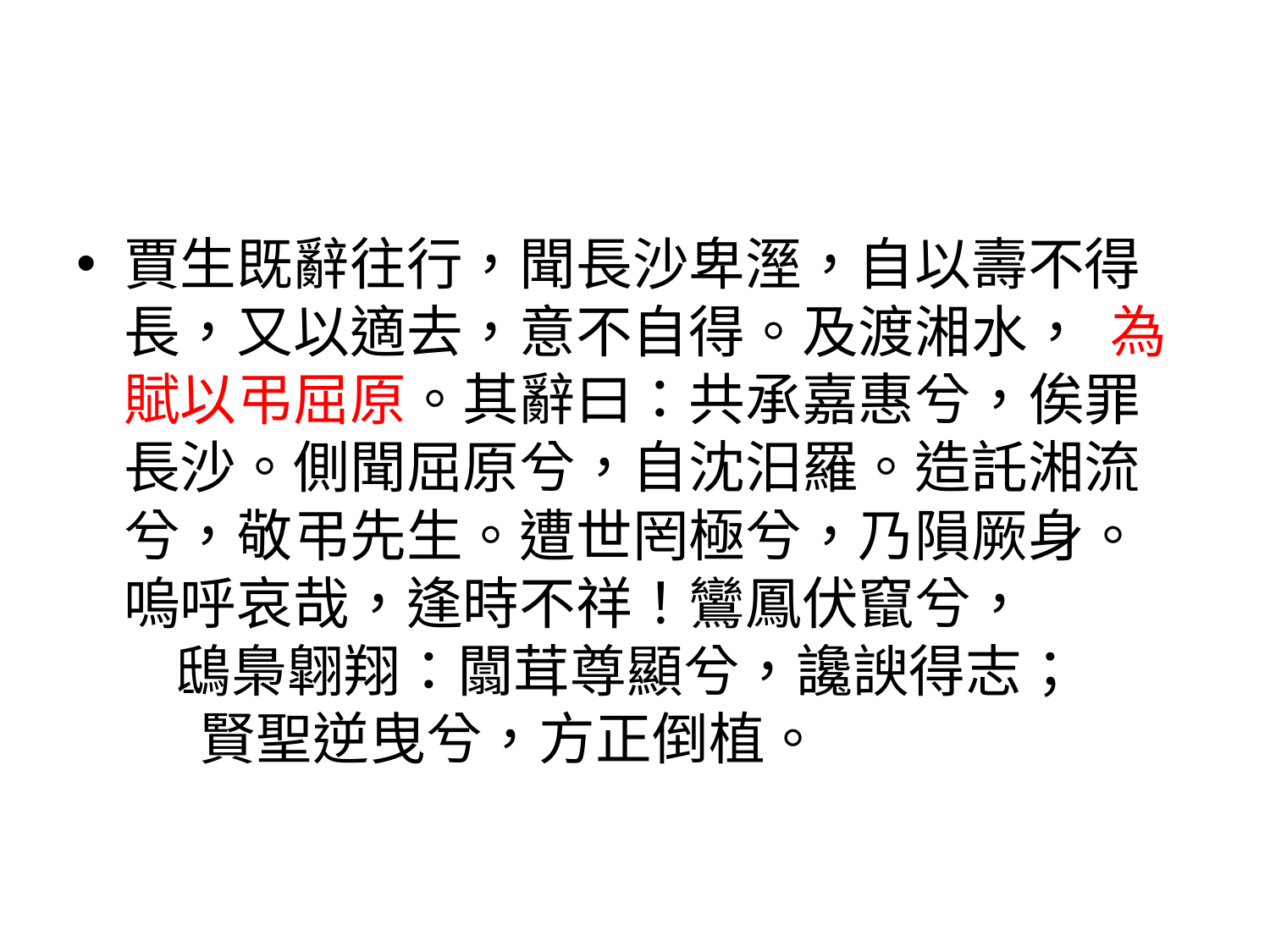

#
賈生既辭往行，聞長沙卑溼，自以壽不得長，又以適去，意不自得。及渡湘水，  為賦以弔屈原。其辭曰：共承嘉惠兮，俟罪長沙。側聞屈原兮，自沈汨羅。造託湘流兮，敬弔先生。遭世罔極兮，乃隕厥身。嗚呼哀哉，逢時不祥！鸞鳳伏竄兮，                  鴟梟翺翔：闒茸尊顯兮，讒諛得志；                賢聖逆曳兮，方正倒植。